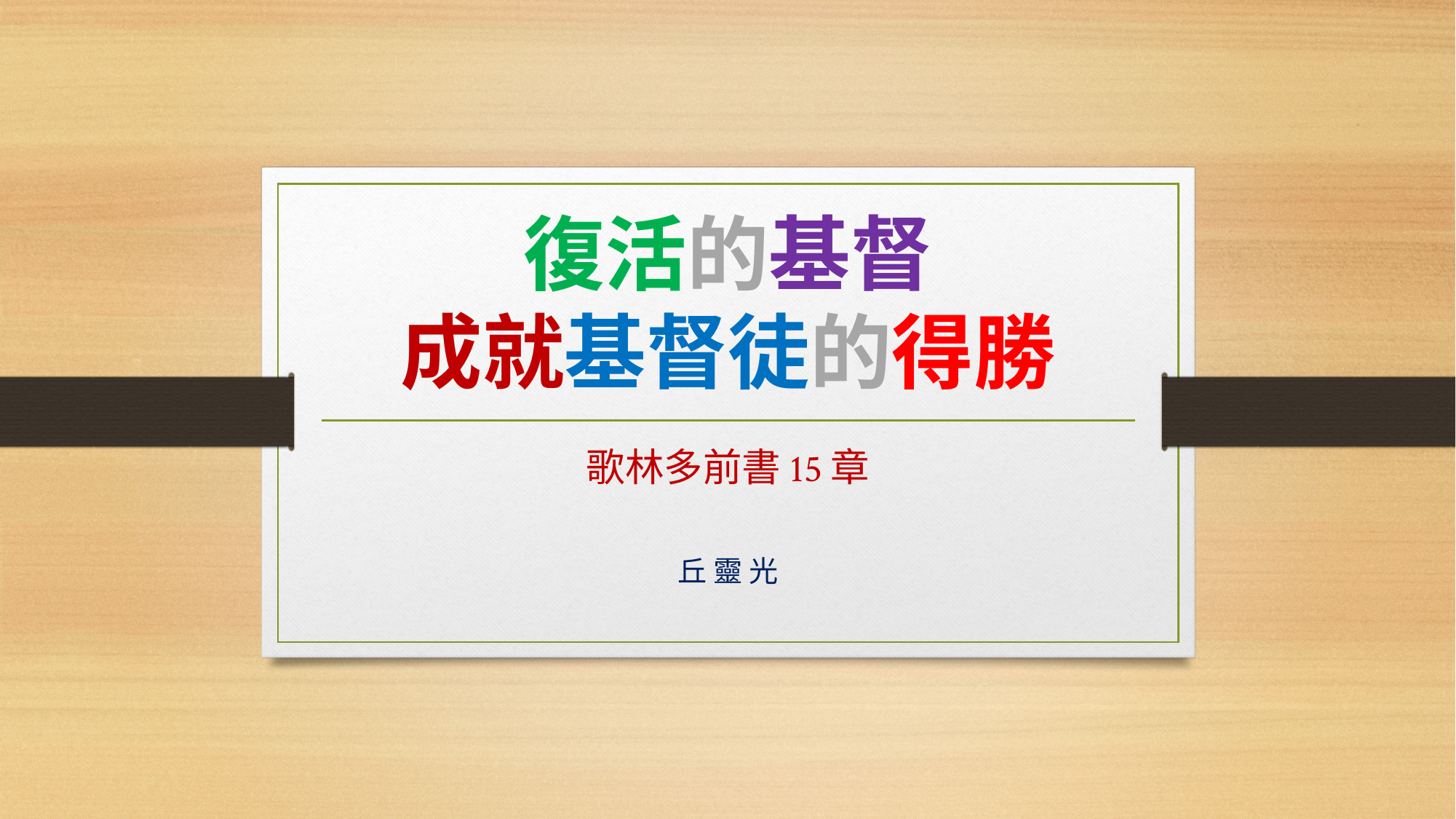

# 復活的基督 成就基督徒的得勝
歌林多前書15章

丘 靈 光